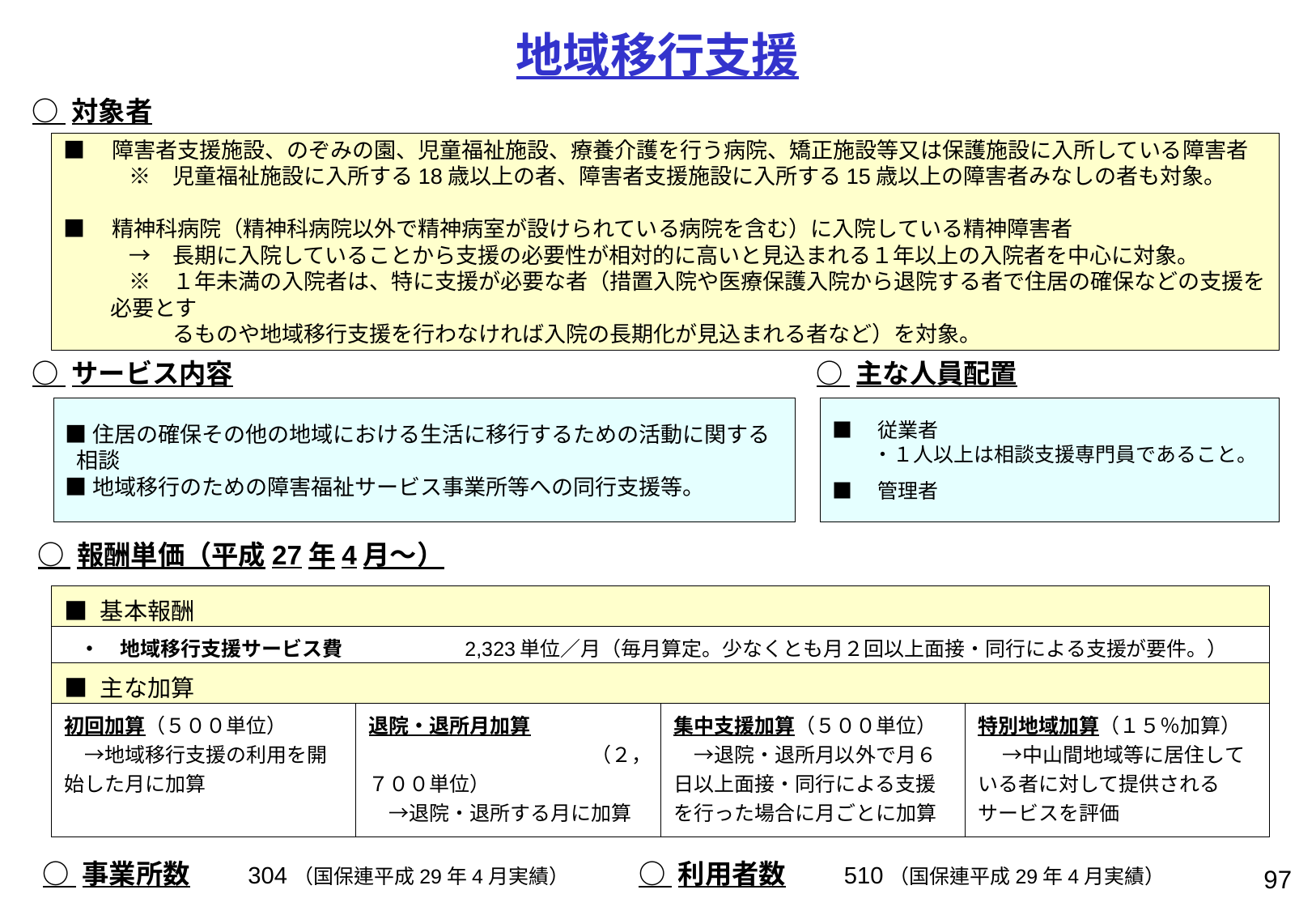

地域移行支援
○ 対象者
■　障害者支援施設、のぞみの園、児童福祉施設、療養介護を行う病院、矯正施設等又は保護施設に入所している障害者
　　　※　児童福祉施設に入所する18歳以上の者、障害者支援施設に入所する15歳以上の障害者みなしの者も対象。

■　精神科病院（精神科病院以外で精神病室が設けられている病院を含む）に入院している精神障害者
　　　→　長期に入院していることから支援の必要性が相対的に高いと見込まれる１年以上の入院者を中心に対象。
　　　※　１年未満の入院者は、特に支援が必要な者（措置入院や医療保護入院から退院する者で住居の確保などの支援を必要とす
　　　　　るものや地域移行支援を行わなければ入院の長期化が見込まれる者など）を対象。
○ サービス内容
○ 主な人員配置
■住居の確保その他の地域における生活に移行するための活動に関する相談
■地域移行のための障害福祉サービス事業所等への同行支援等。
■　従業者
　　・１人以上は相談支援専門員であること。

■　管理者
○ 報酬単価（平成27年4月～）
| ■ 基本報酬 |  |  |  |
| --- | --- | --- | --- |
| ・　地域移行支援サービス費 　　 2,323単位／月（毎月算定。少なくとも月２回以上面接・同行による支援が要件。） |  |  |  |
| ■ 主な加算 |  |  |  |
| 初回加算（５００単位） 　→地域移行支援の利用を開 始した月に加算 | 退院・退所月加算 　　　　　　　　　　　（２，７００単位） 　→退院・退所する月に加算 | 集中支援加算（５００単位） 　→退院・退所月以外で月６日以上面接・同行による支援を行った場合に月ごとに加算 | 特別地域加算（１５％加算） 　 →中山間地域等に居住している者に対して提供されるサービスを評価 |
～
○ 事業所数　　 304（国保連平成29年4月実績）
○ 利用者数　　 510（国保連平成29年4月実績）
97